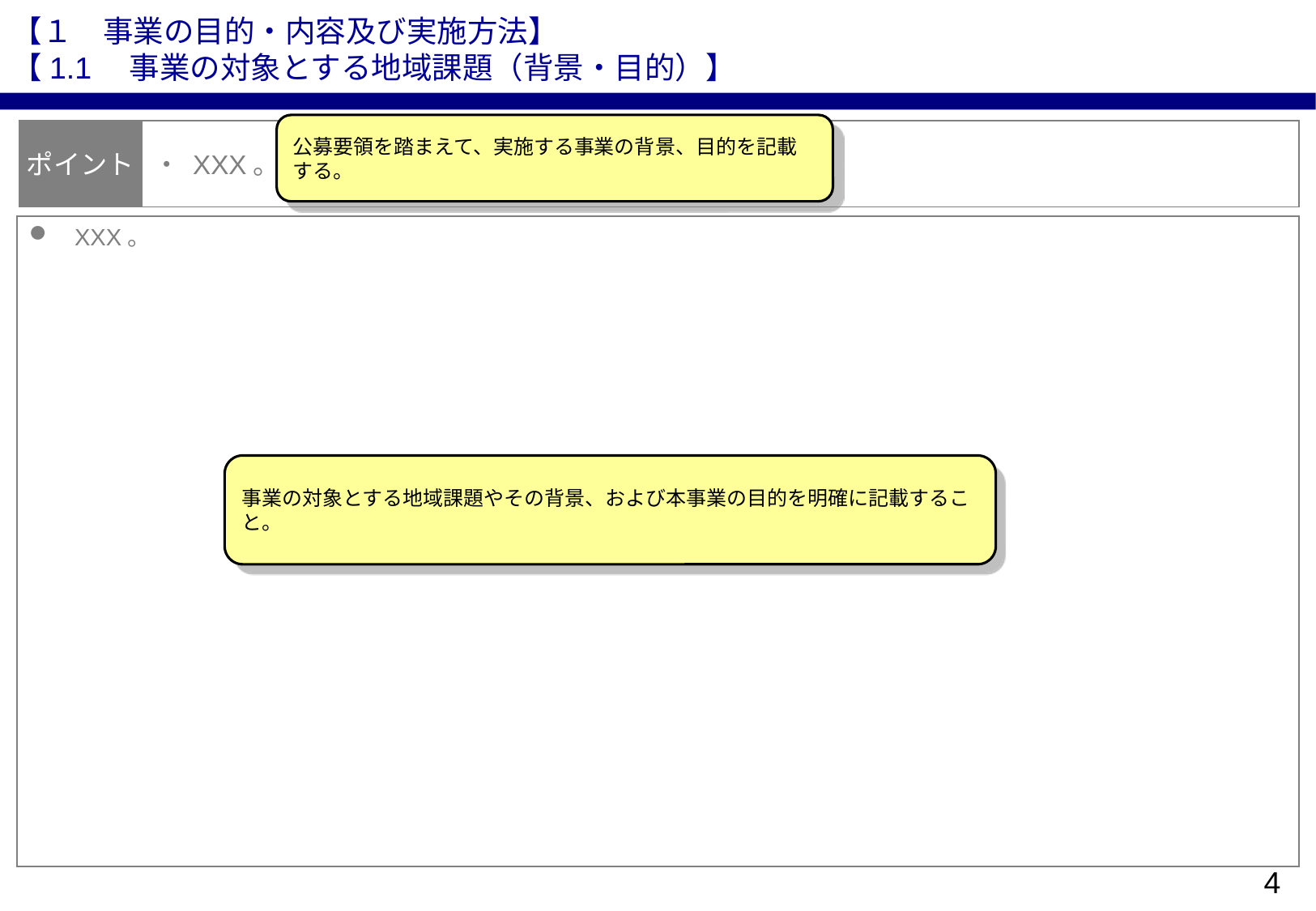

【１　事業の目的・内容及び実施方法】
【1.1　事業の対象とする地域課題（背景・目的）】
公募要領を踏まえて、実施する事業の背景、目的を記載する。
ポイント
・ XXX。
XXX。
事業の対象とする地域課題やその背景、および本事業の目的を明確に記載すること。